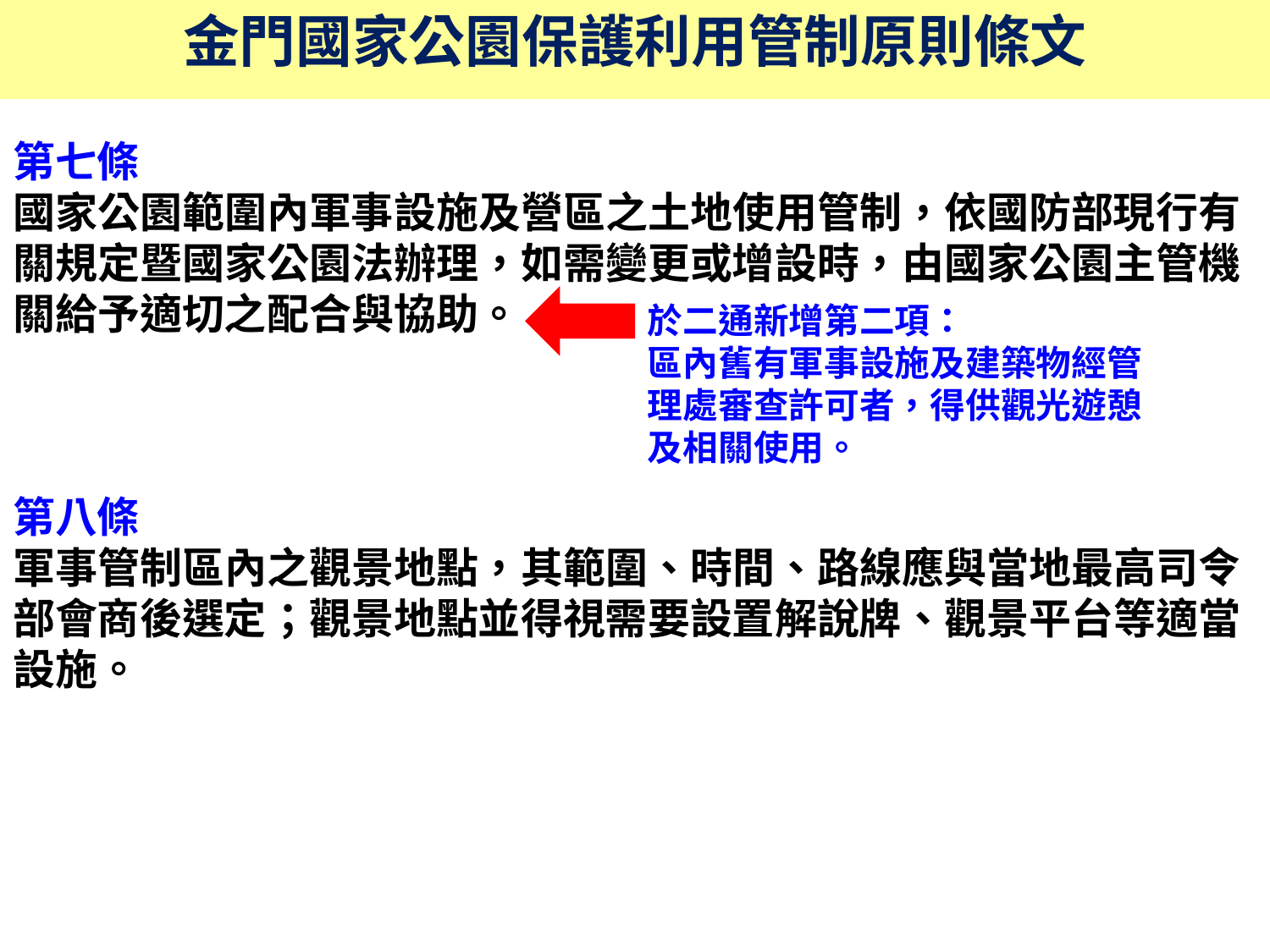

金門國家公園保護利用管制原則條文
第七條
國家公園範圍內軍事設施及營區之土地使用管制，依國防部現行有關規定暨國家公園法辦理，如需變更或增設時，由國家公園主管機關給予適切之配合與協助。

第八條
軍事管制區內之觀景地點，其範圍、時間、路線應與當地最高司令部會商後選定；觀景地點並得視需要設置解說牌、觀景平台等適當設施。

於二通新增第二項：
區內舊有軍事設施及建築物經管理處審查許可者，得供觀光遊憩及相關使用。